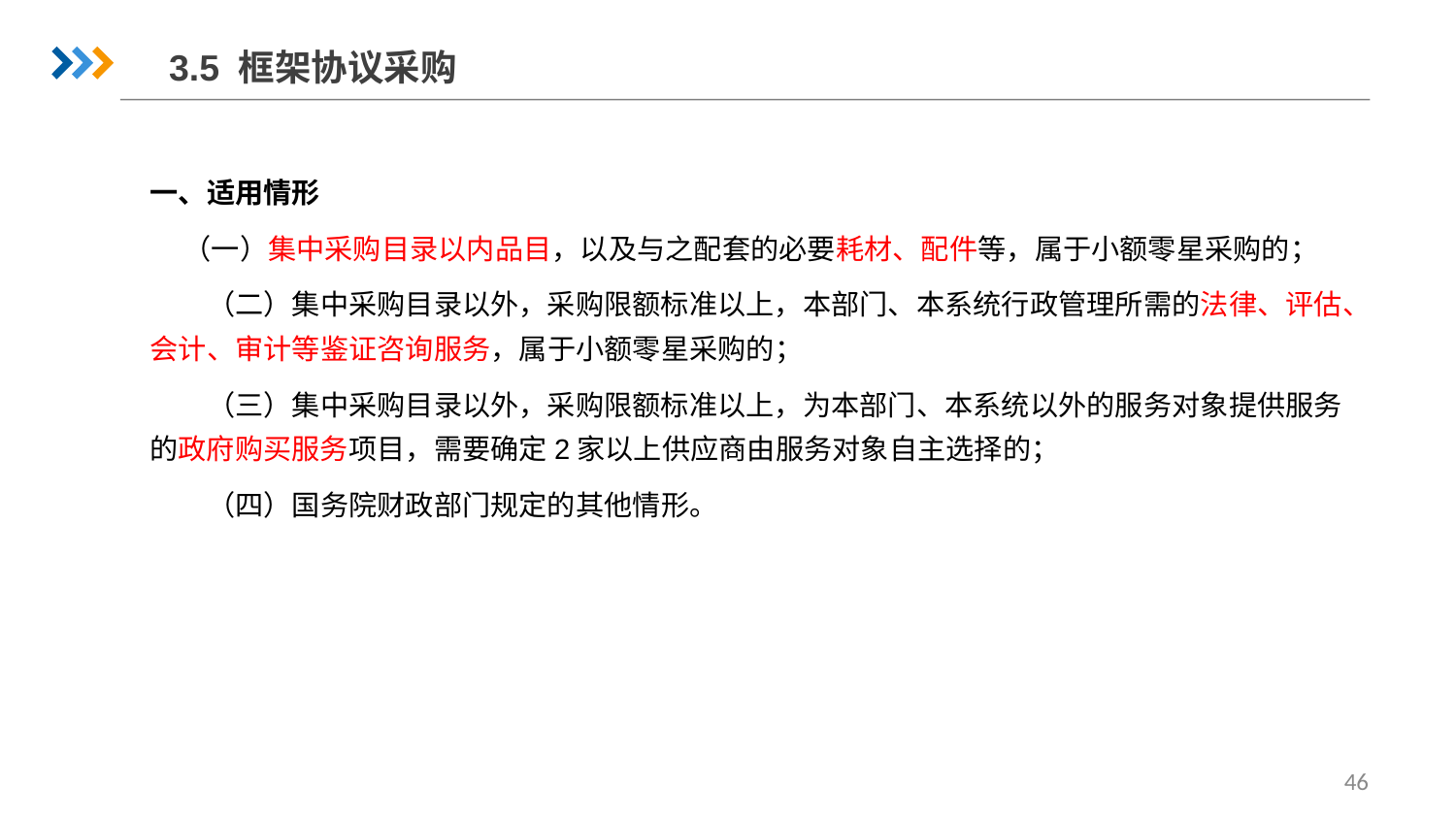

3.5 框架协议采购

一、适用情形
    （一）集中采购目录以内品目，以及与之配套的必要耗材、配件等，属于小额零星采购的；
　　（二）集中采购目录以外，采购限额标准以上，本部门、本系统行政管理所需的法律、评估、会计、审计等鉴证咨询服务，属于小额零星采购的；
　　（三）集中采购目录以外，采购限额标准以上，为本部门、本系统以外的服务对象提供服务的政府购买服务项目，需要确定2家以上供应商由服务对象自主选择的；
　　（四）国务院财政部门规定的其他情形。
46